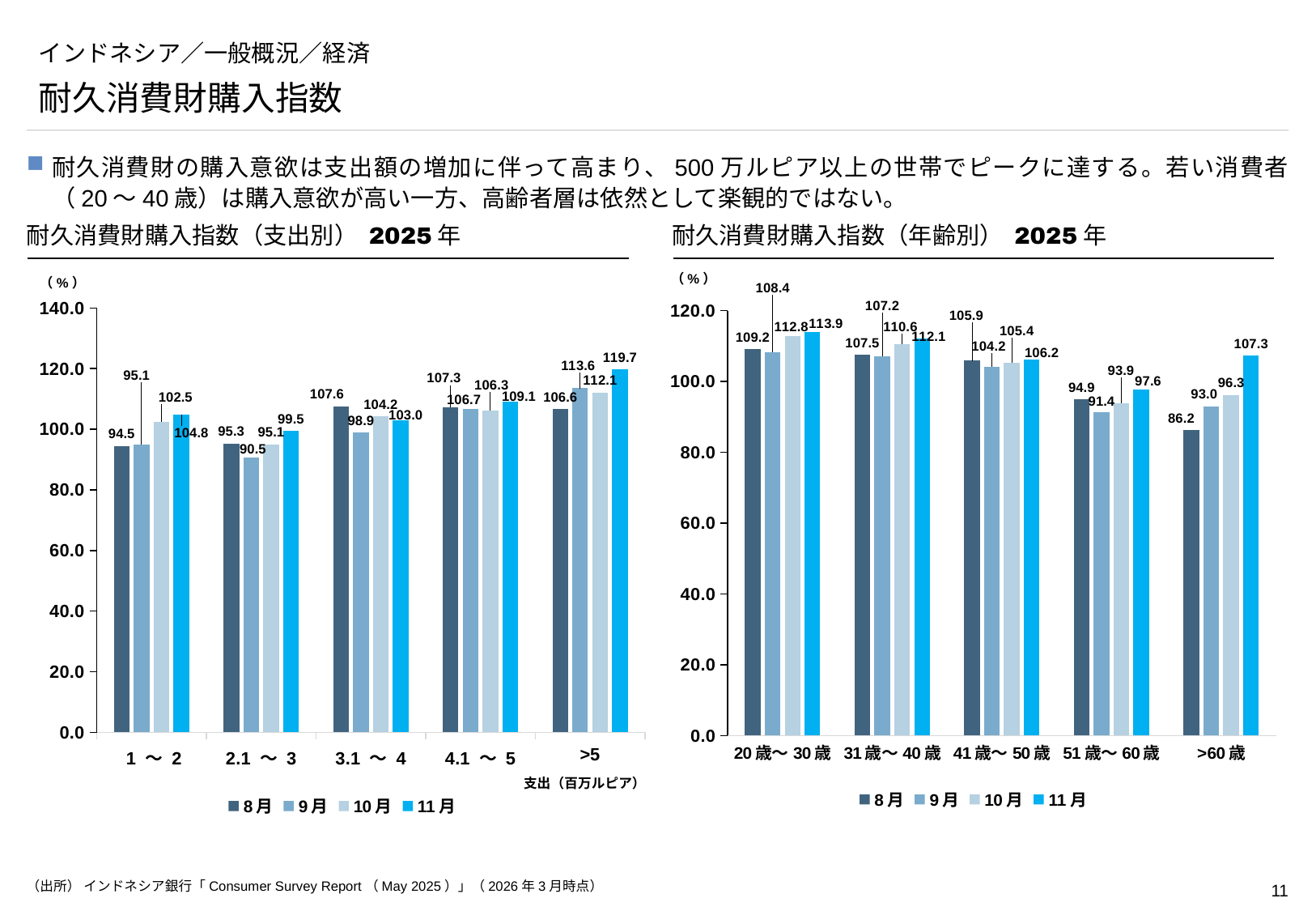

# インドネシア／一般概況／経済
耐久消費財購入指数
耐久消費財の購入意欲は支出額の増加に伴って高まり、500万ルピア以上の世帯でピークに達する。若い消費者（20～40歳）は購入意欲が高い一方、高齢者層は依然として楽観的ではない。
耐久消費財購入指数（支出別） 2025年
耐久消費財購入指数（年齢別） 2025年
（%）
（%）

### Chart

| Category | 8月 | 9月 | 10月 | 11月 |
|---|---|---|---|---|
| 20歳～30歳 | 109.17269145049838 | 108.37069338984821 | 112.80397329909727 | 113.8803807943853 |
| 31歳～40歳 | 107.45789131323941 | 107.19099768560247 | 110.55548214263494 | 112.09074620635585 |
| 41歳～50歳 | 105.89727392265418 | 104.2177814682986 | 105.38460817479846 | 106.15466010612197 |
| 51歳～60歳 | 94.90493847674168 | 91.37261944601008 | 93.86076505581651 | 97.63509118852261 |
| >60歳 | 86.18063862859063 | 92.95890686578342 | 96.25106008286329 | 107.26451368852908 |

### Chart

| Category | 8月 | 9月 | 10月 | 11月 |
|---|---|---|---|---|
|  1 ～ 2 | 94.53429501240734 | 95.05128642276946 | 102.47006947387007 | 104.75779438651062 |
| 2.1 ～ 3 | 95.25239470569747 | 90.5472689615298 | 95.08012659471008 | 99.46367943450612 |
| 3.1 ～ 4 | 107.56748985438136 | 98.86648658272844 | 104.17605138012338 | 103.01138034767256 |
| 4.1 ～ 5 | 107.31527350248405 | 106.6556609046254 | 106.27456608452113 | 109.13389261123044 |
| >5 | 106.59356708002358 | 113.55454368711702 | 112.06127264027792 | 119.7357005012288 |
支出（百万ルピア）
（出所） インドネシア銀行「Consumer Survey Report（May 2025）」（2026年3月時点）